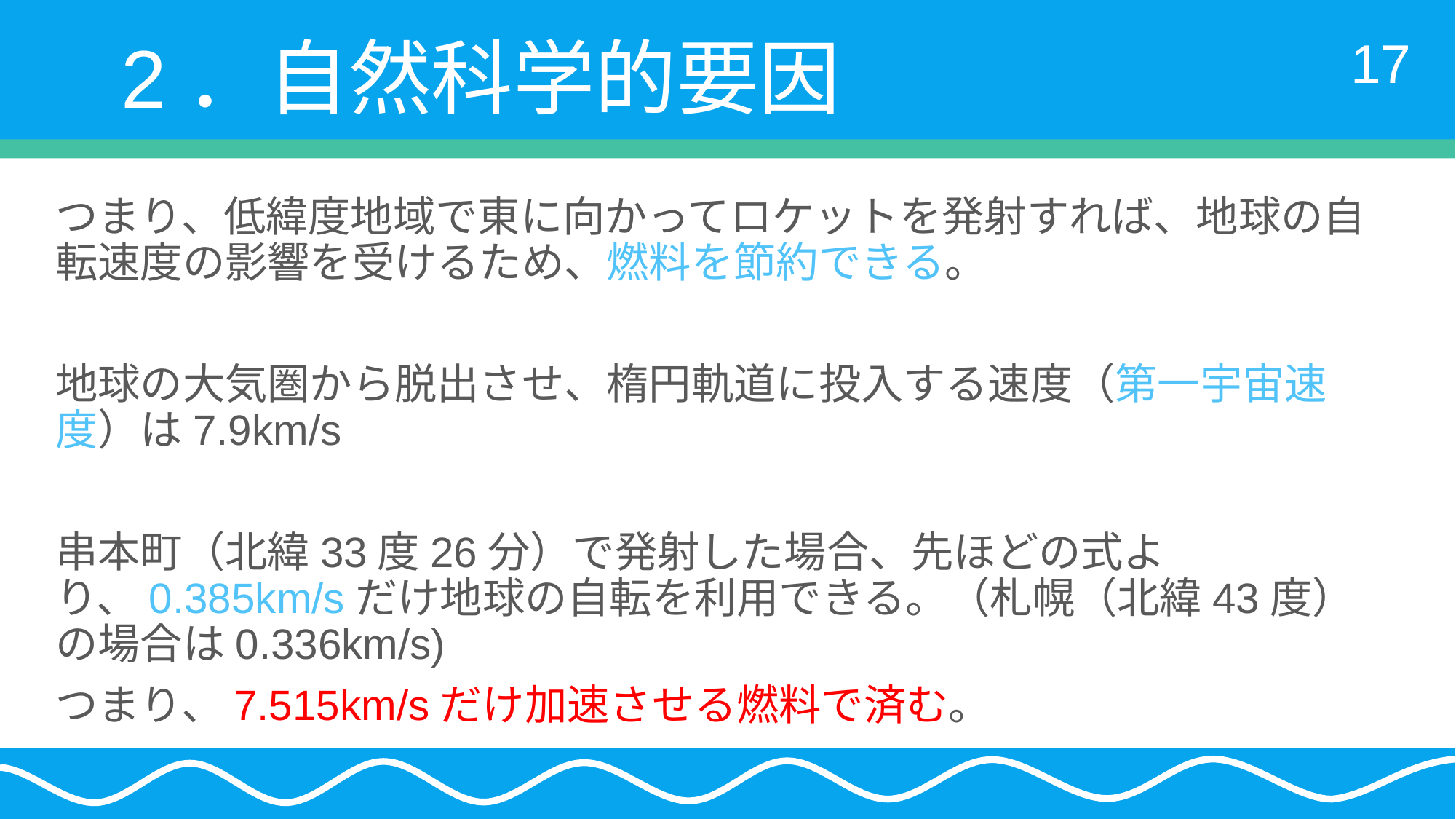

# 2．自然科学的要因
つまり、低緯度地域で東に向かってロケットを発射すれば、地球の自転速度の影響を受けるため、燃料を節約できる。

地球の大気圏から脱出させ、楕円軌道に投入する速度（第一宇宙速度）は7.9km/s

串本町（北緯33度26分）で発射した場合、先ほどの式より、0.385km/sだけ地球の自転を利用できる。（札幌（北緯43度）の場合は0.336km/s)
つまり、7.515km/sだけ加速させる燃料で済む。